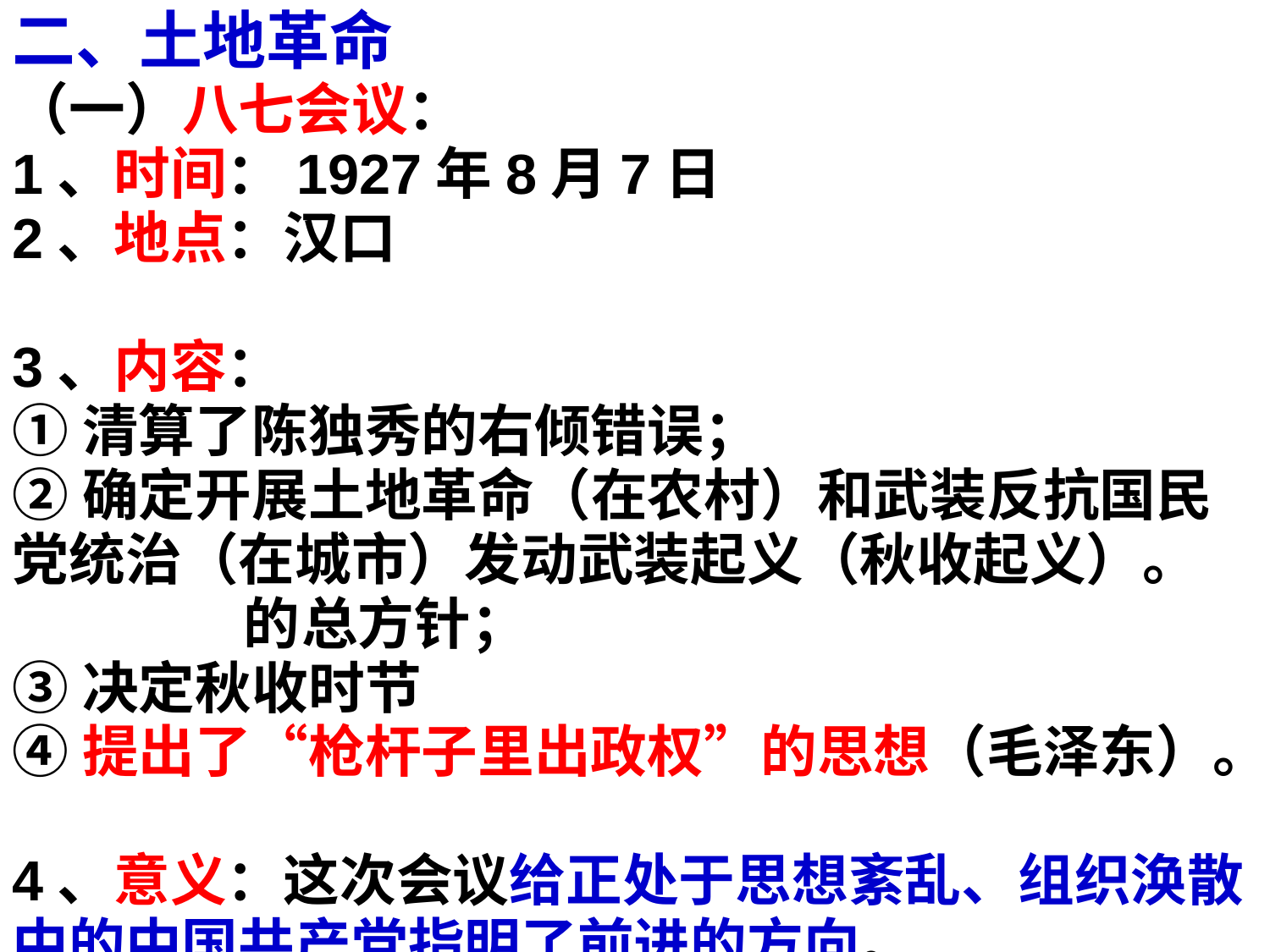

二、土地革命
（一）八七会议：
1、时间：1927年8月7日
2、地点：汉口
3、内容：
①清算了陈独秀的右倾错误；
②确定开展土地革命（在农村）和武装反抗国民党统治（在城市）发动武装起义（秋收起义）。                       的总方针；
③决定秋收时节
④提出了“枪杆子里出政权”的思想（毛泽东）。
4、意义：这次会议给正处于思想紊乱、组织涣散中的中国共产党指明了前进的方向。
（二）秋收起义：
1、时间：1927年9月